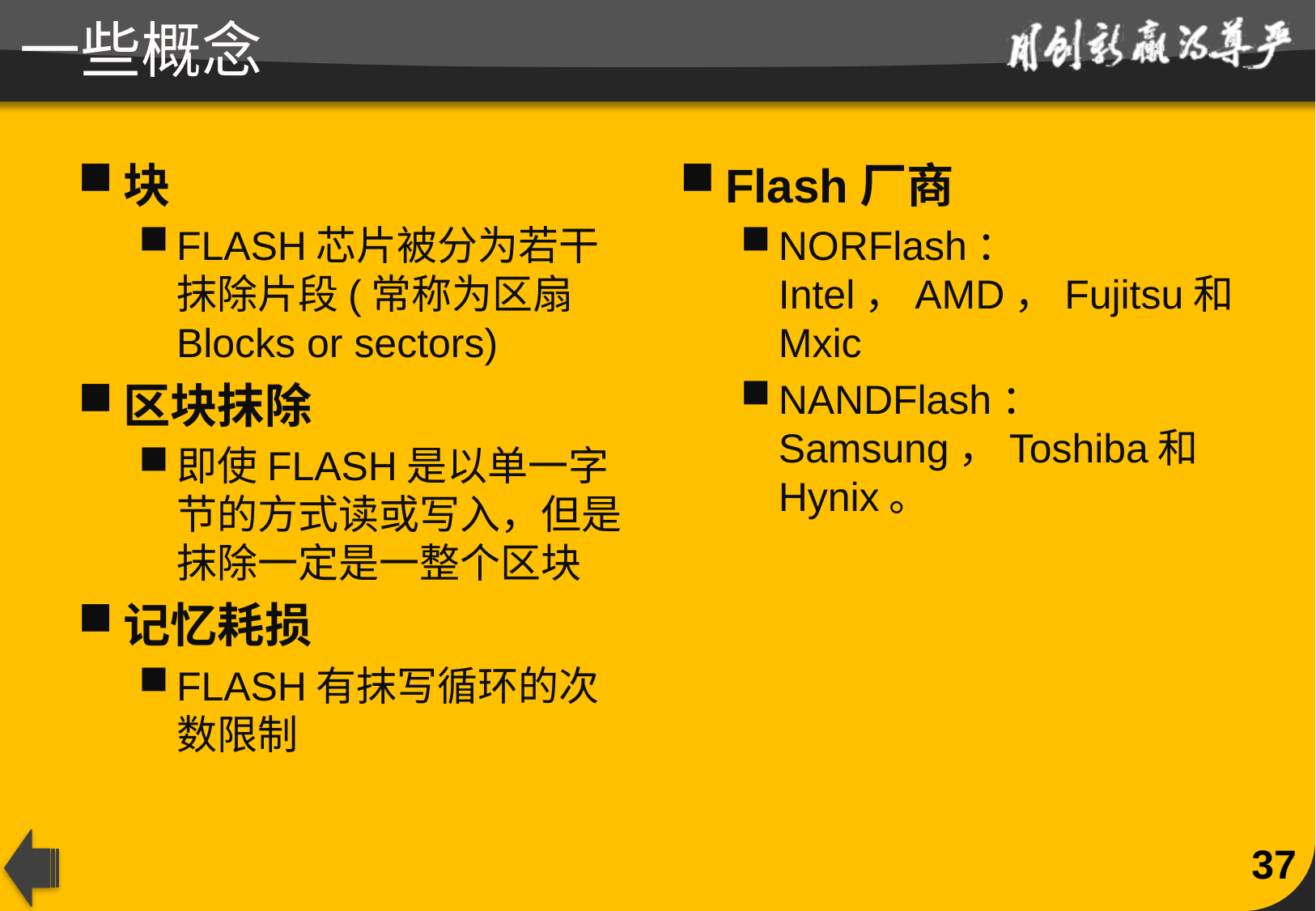

# 一些概念
块
FLASH芯片被分为若干抹除片段(常称为区扇Blocks or sectors)
区块抹除
即使FLASH是以单一字节的方式读或写入，但是抹除一定是一整个区块
记忆耗损
FLASH有抹写循环的次数限制
Flash厂商
NORFlash：Intel，AMD，Fujitsu和Mxic
NANDFlash：Samsung，Toshiba和Hynix。

37